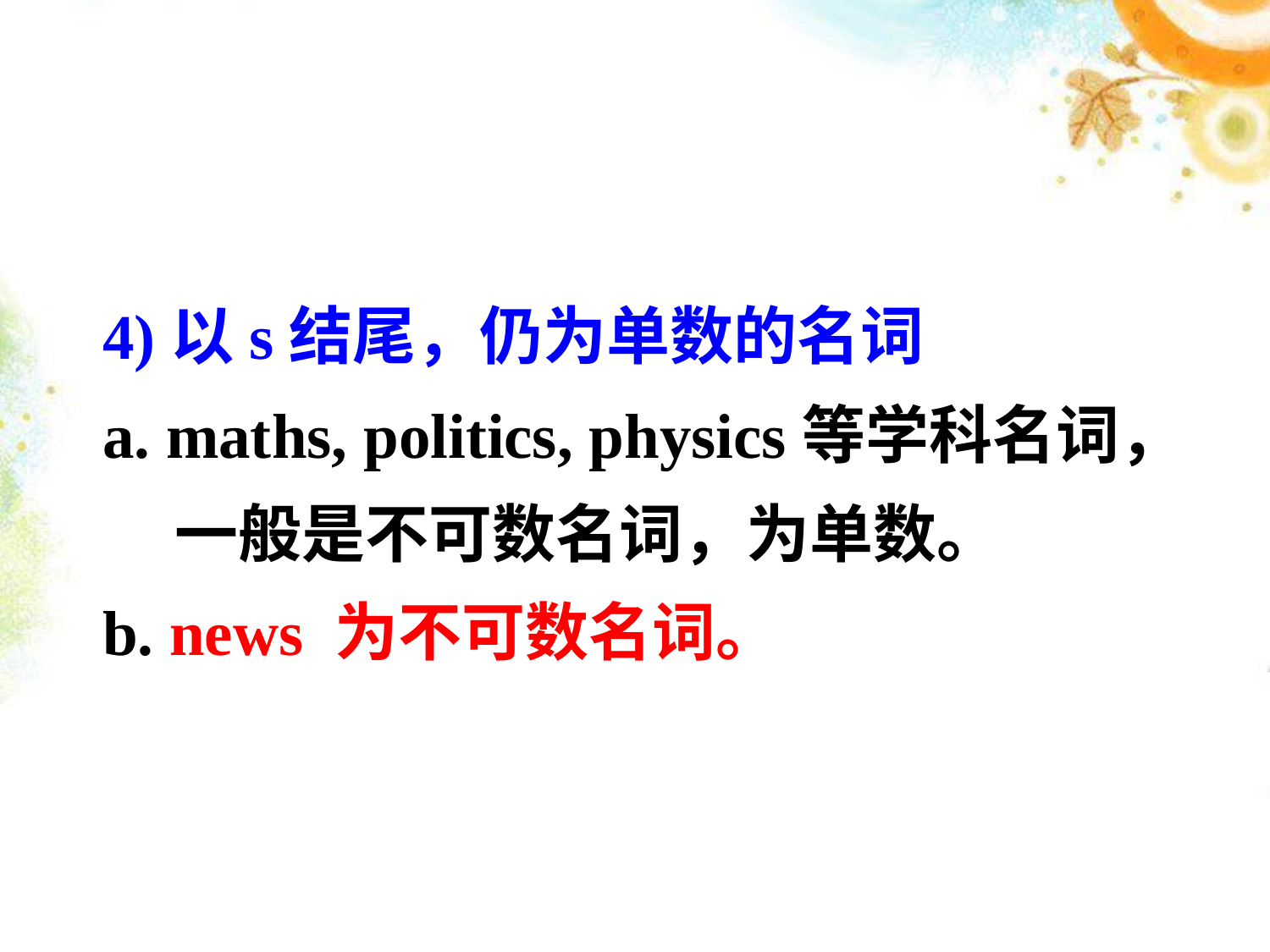

4)以s结尾，仍为单数的名词
maths, politics, physics等学科名词，
    一般是不可数名词，为单数。
b. news 为不可数名词。